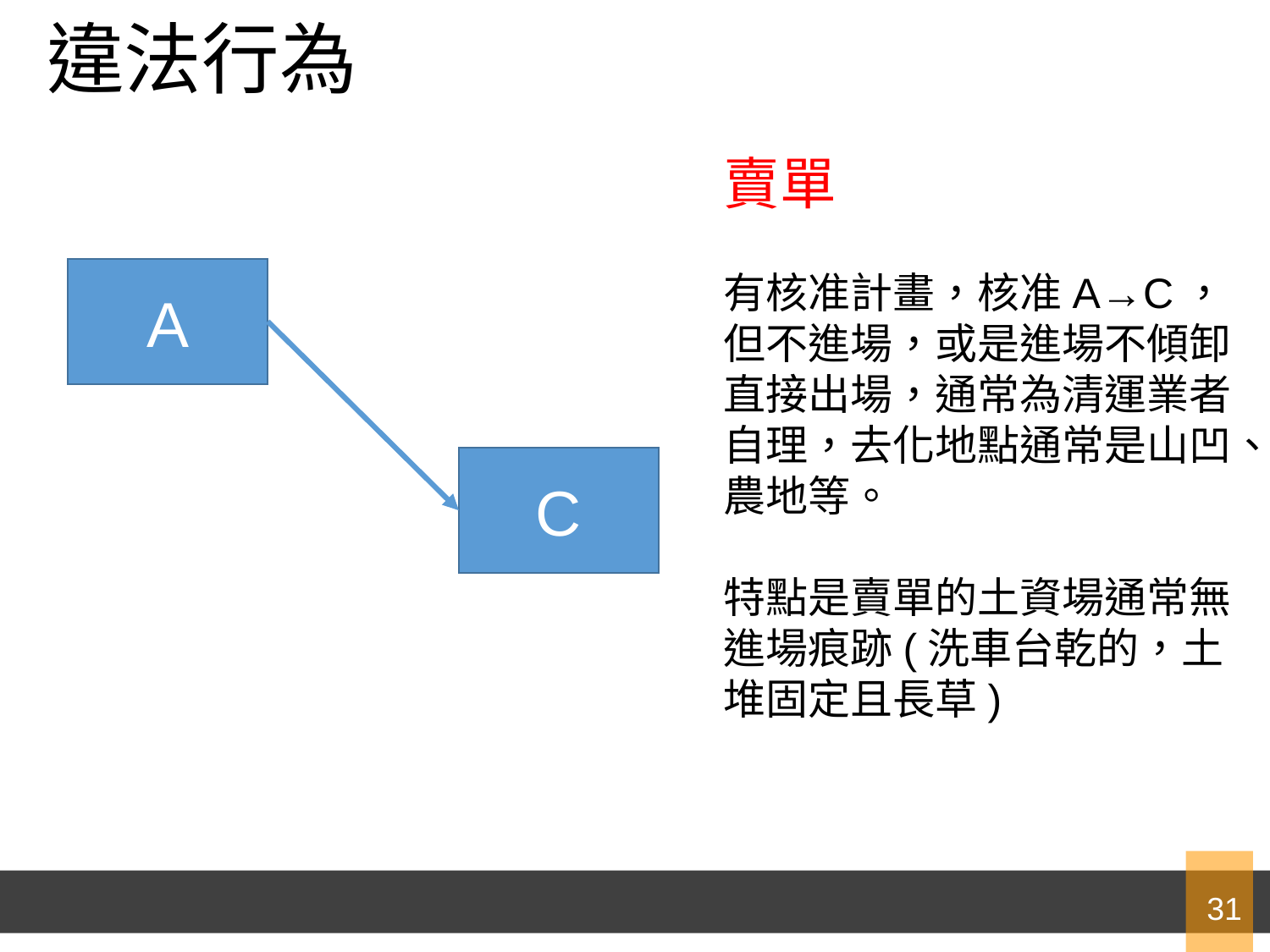

# 違法行為
賣單

有核准計畫，核准A→C，但不進場，或是進場不傾卸直接出場，通常為清運業者自理，去化地點通常是山凹、農地等。

特點是賣單的土資場通常無進場痕跡(洗車台乾的，土堆固定且長草)

A
C
31